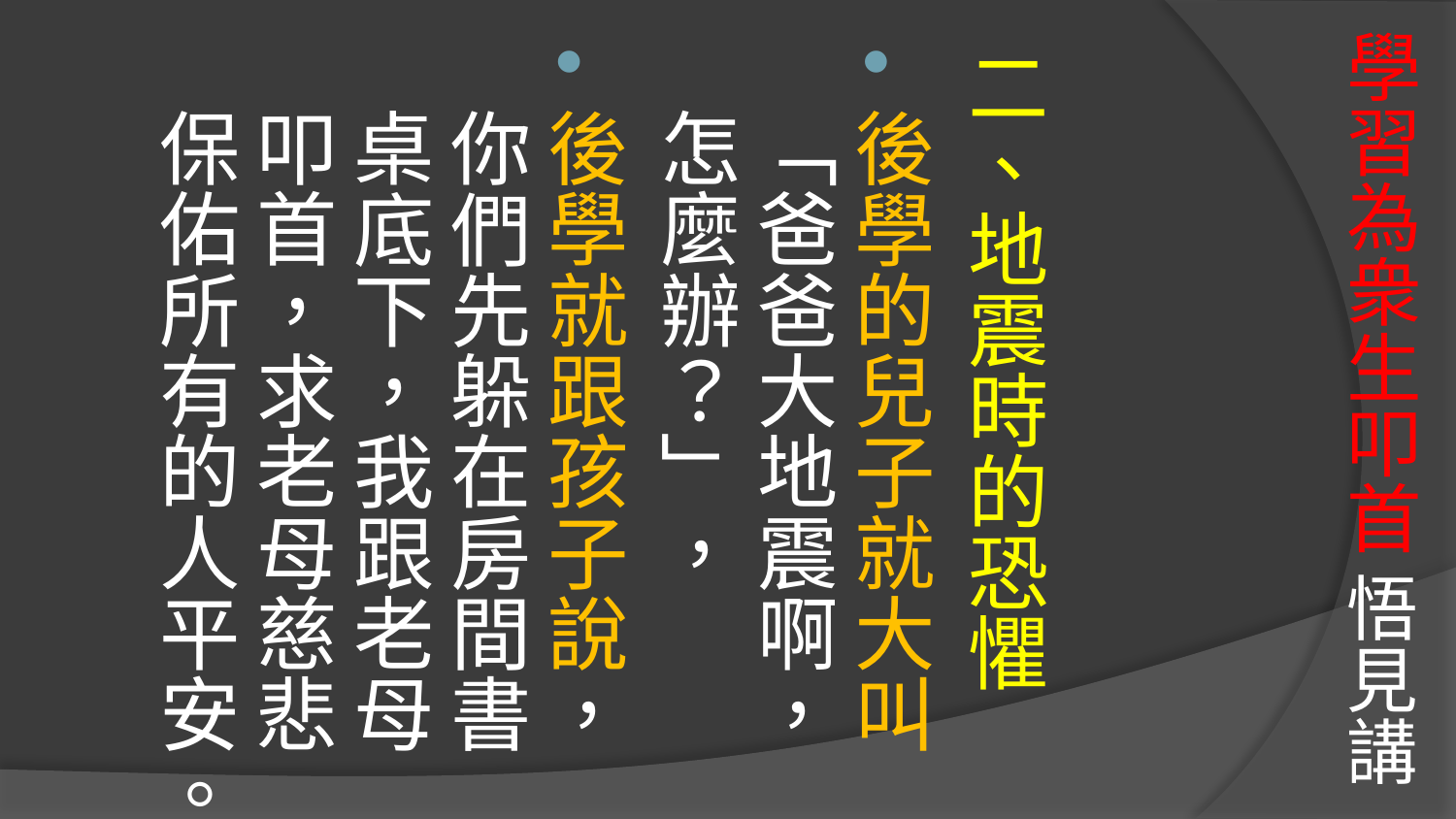

# 學習為衆生叩首 悟見講
二、地震時的恐懼
後學的兒子就大叫「爸爸大地震啊，怎麼辦？」，
後學就跟孩子說，你們先躲在房間書桌底下，我跟老母叩首，求老母慈悲保佑所有的人平安。